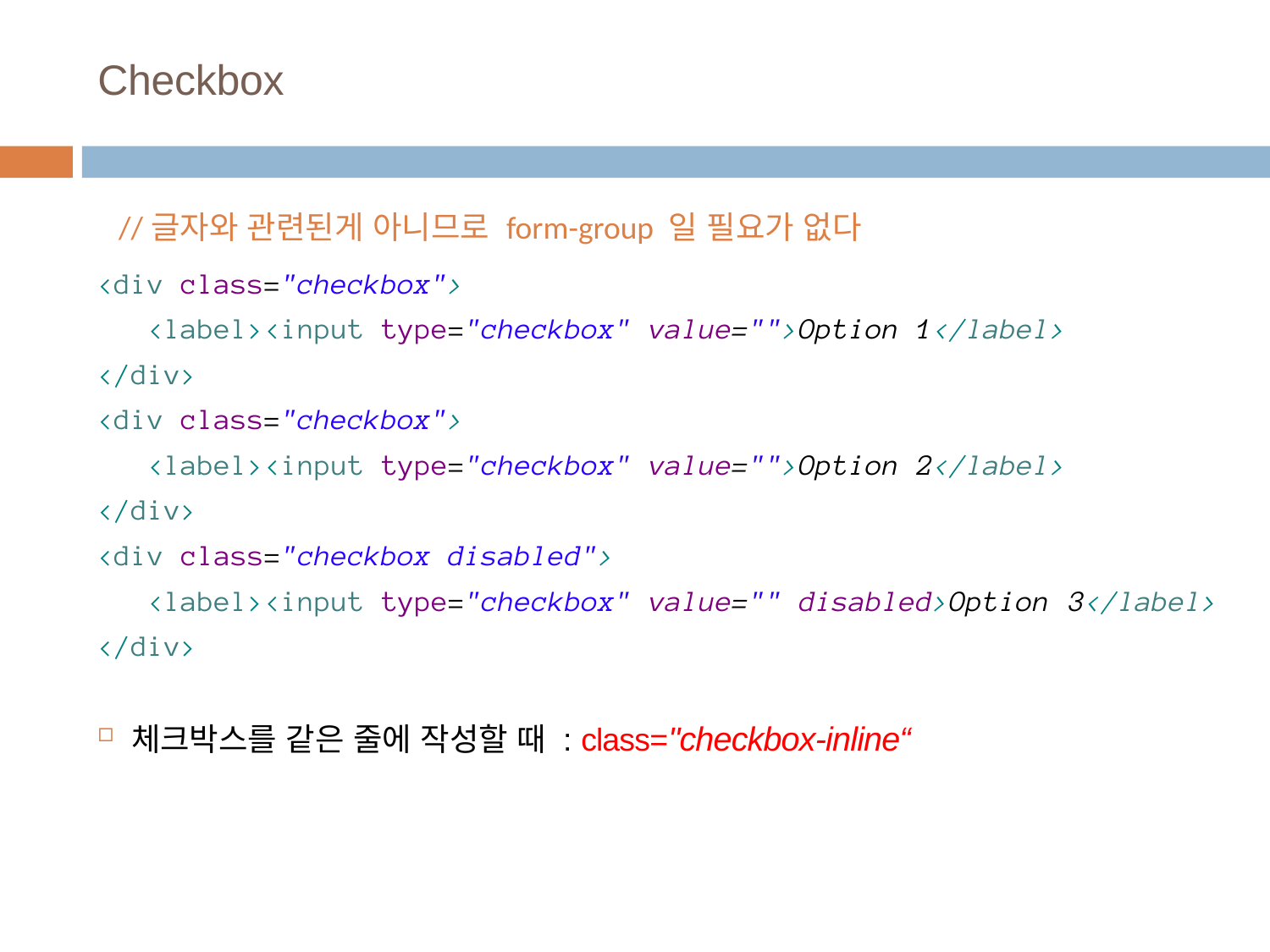

# Checkbox
//글자와 관련된게 아니므로 form-group 일 필요가 없다
<div class="checkbox">
<label><input type="checkbox" value="">Option 1</label>
</div>
<div class="checkbox">
<label><input type="checkbox" value="">Option 2</label>
</div>
<div class="checkbox disabled">
<label><input type="checkbox" value="" disabled>Option 3</label>
</div>

체크박스를 같은 줄에 작성할 때 : class="checkbox-inline“